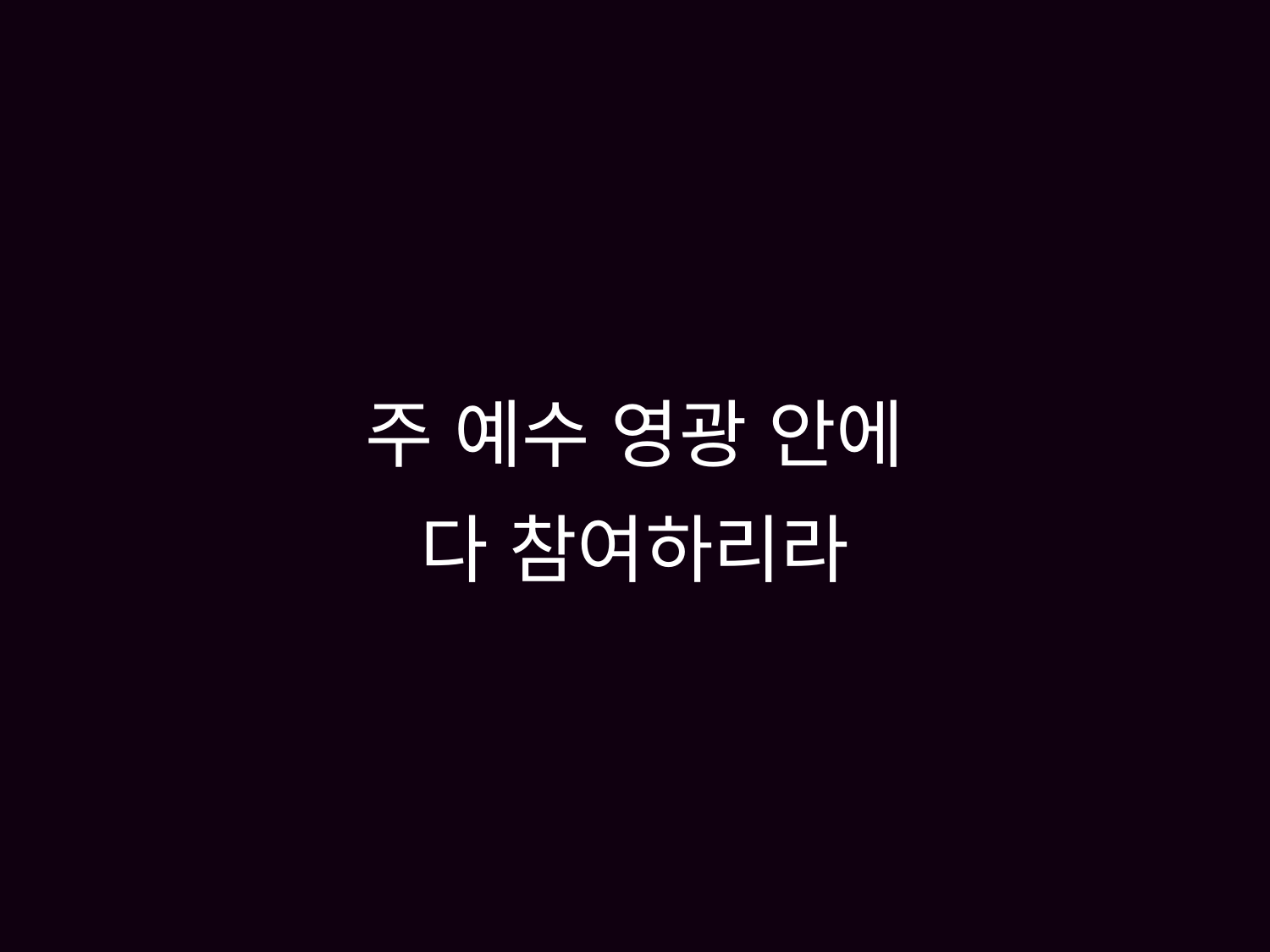

# 주 예수 영광 안에 다 참여하리라